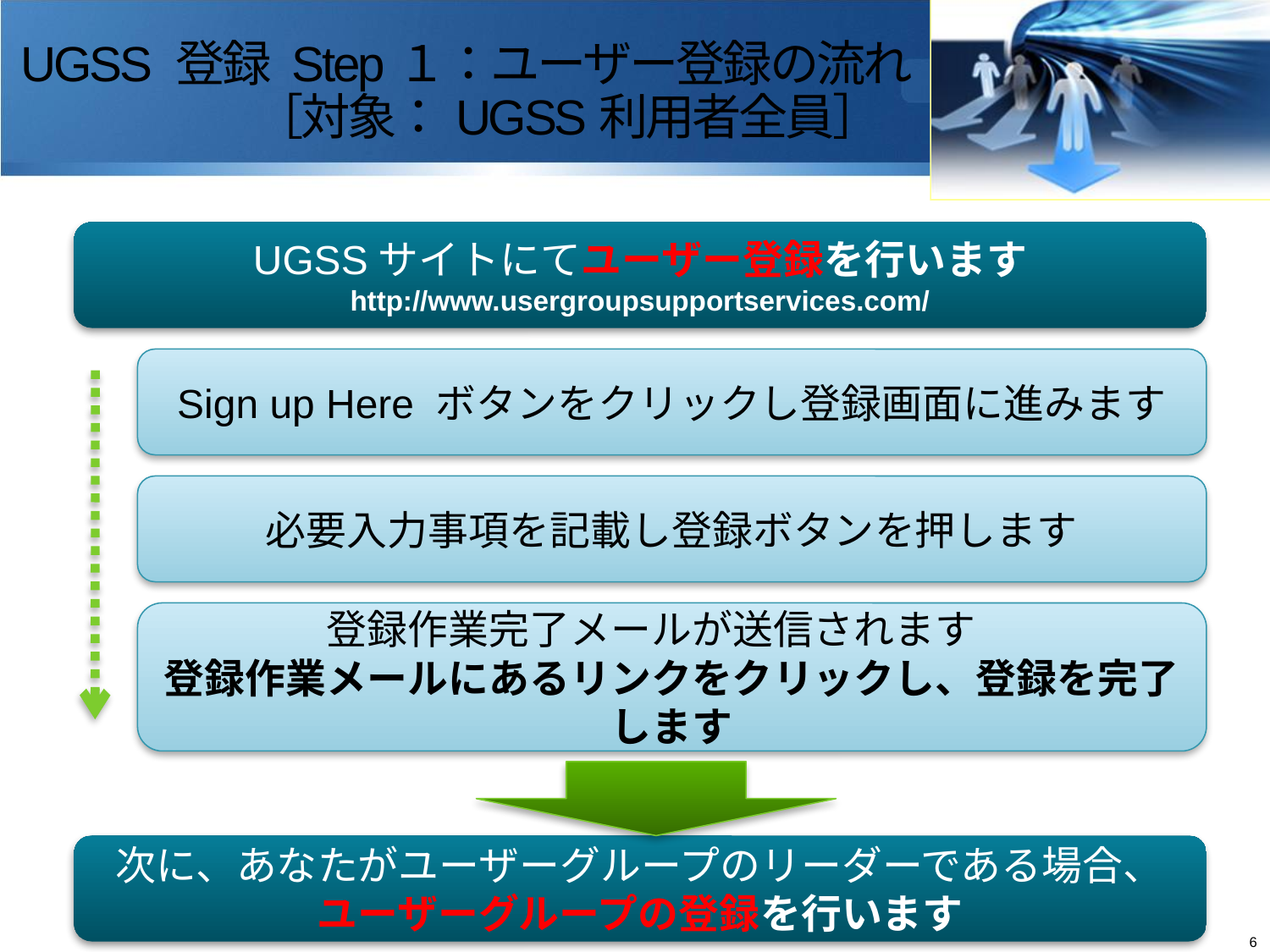

# UGSS 登録 Step１：ユーザー登録の流れ 　　　　　［対象：UGSS利用者全員］
UGSSサイトにてユーザー登録を行います
http://www.usergroupsupportservices.com/
Sign up Here ボタンをクリックし登録画面に進みます
必要入力事項を記載し登録ボタンを押します
登録作業完了メールが送信されます　
登録作業メールにあるリンクをクリックし、登録を完了します

次に、あなたがユーザーグループのリーダーである場合、
ユーザーグループの登録を行います
6